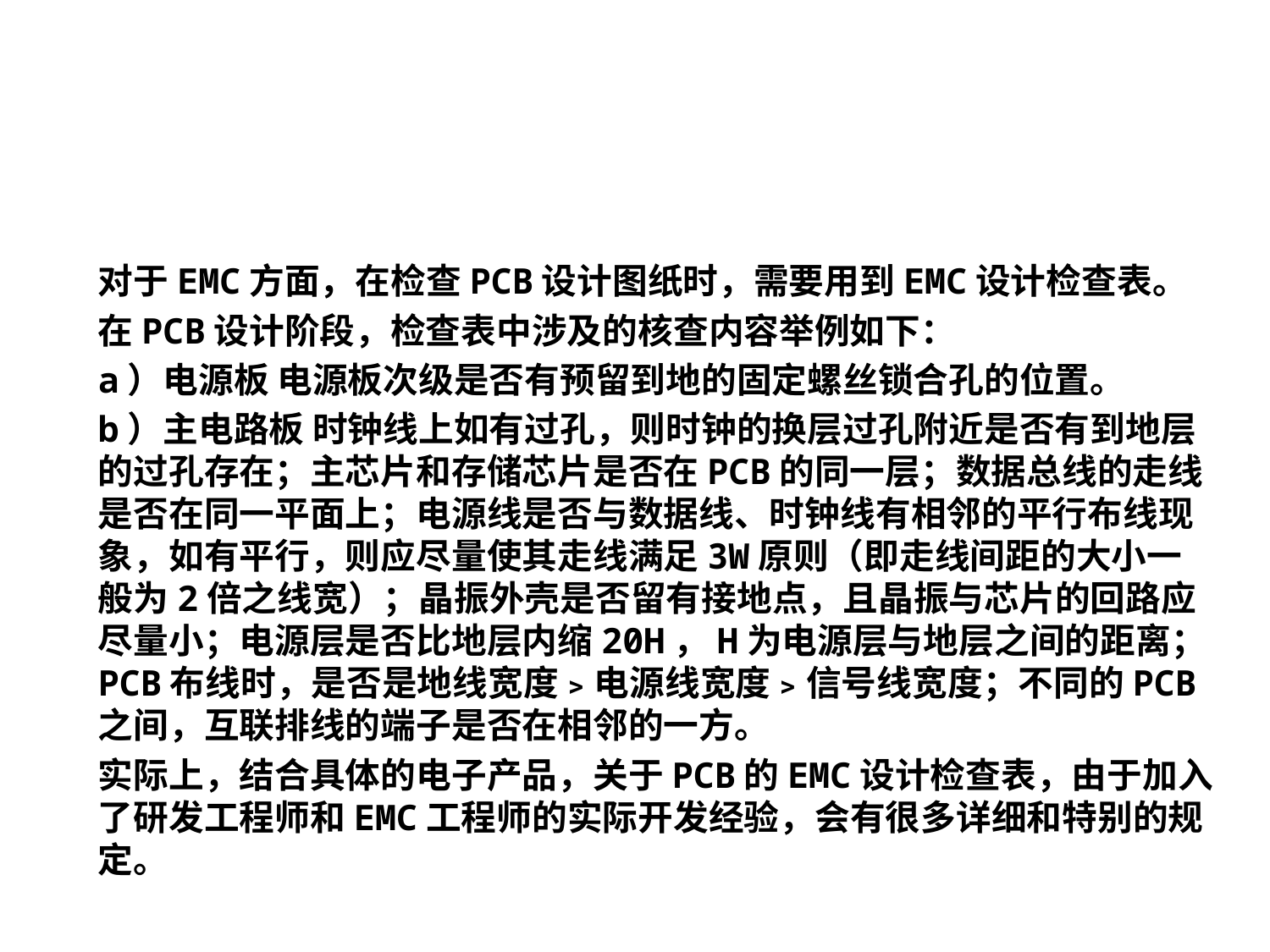

#

对于EMC方面，在检查PCB设计图纸时，需要用到EMC设计检查表。
在PCB设计阶段，检查表中涉及的核查内容举例如下：
a）电源板 电源板次级是否有预留到地的固定螺丝锁合孔的位置。
b）主电路板 时钟线上如有过孔，则时钟的换层过孔附近是否有到地层的过孔存在；主芯片和存储芯片是否在PCB的同一层；数据总线的走线是否在同一平面上；电源线是否与数据线、时钟线有相邻的平行布线现象，如有平行，则应尽量使其走线满足3W原则（即走线间距的大小一般为2倍之线宽）；晶振外壳是否留有接地点，且晶振与芯片的回路应尽量小；电源层是否比地层内缩20H，H为电源层与地层之间的距离；PCB布线时，是否是地线宽度﹥电源线宽度﹥信号线宽度；不同的PCB之间，互联排线的端子是否在相邻的一方。
实际上，结合具体的电子产品，关于PCB的EMC设计检查表，由于加入了研发工程师和EMC工程师的实际开发经验，会有很多详细和特别的规定。
38